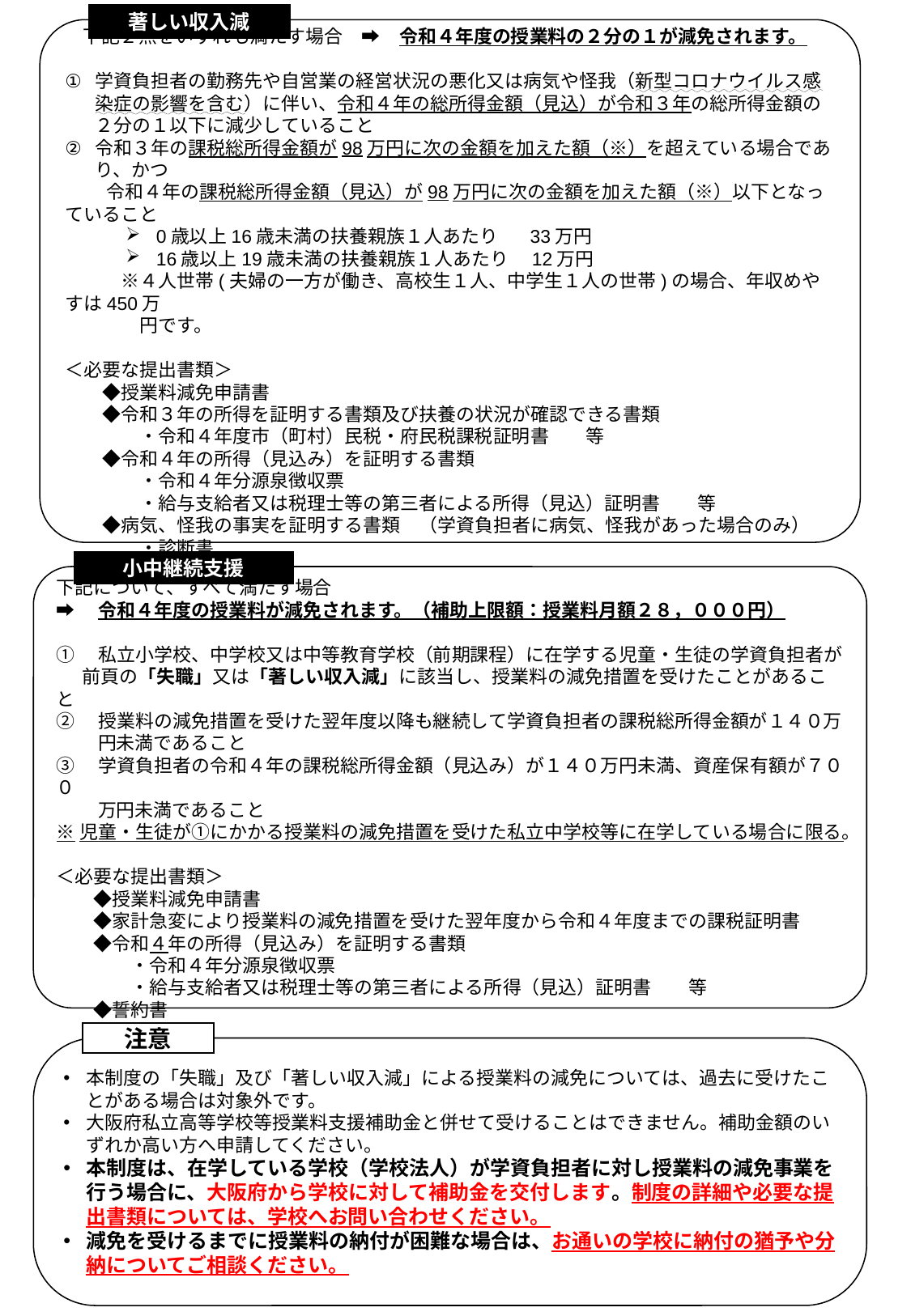

著しい収入減

　下記２点をいずれも満たす場合　➡　令和４年度の授業料の２分の１が減免されます。

学資負担者の勤務先や自営業の経営状況の悪化又は病気や怪我（新型コロナウイルス感染症の影響を含む）に伴い、令和４年の総所得金額（見込）が令和３年の総所得金額の２分の１以下に減少していること
令和３年の課税総所得金額が98万円に次の金額を加えた額（※）を超えている場合であり、かつ
　　 令和４年の課税総所得金額（見込）が98万円に次の金額を加えた額（※）以下となっていること
0歳以上16歳未満の扶養親族１人あたり 　 33万円
16歳以上19歳未満の扶養親族１人あたり　12万円
　　　※４人世帯(夫婦の一方が働き、高校生１人、中学生１人の世帯)の場合、年収めやすは450万
　　　　円です。

＜必要な提出書類＞
　　◆授業料減免申請書
　　◆令和３年の所得を証明する書類及び扶養の状況が確認できる書類
　　　　・令和４年度市（町村）民税・府民税課税証明書　　等
　　◆令和４年の所得（見込み）を証明する書類
　　　　・令和４年分源泉徴収票
　　　　・給与支給者又は税理士等の第三者による所得（見込）証明書　　等
　　◆病気、怪我の事実を証明する書類　（学資負担者に病気、怪我があった場合のみ）
　　　　・診断書
小中継続支援

下記について、すべて満たす場合
➡　令和４年度の授業料が減免されます。（補助上限額：授業料月額２８，０００円）

①　私立小学校、中学校又は中等教育学校（前期課程）に在学する児童・生徒の学資負担者が
     前頁の「失職」又は「著しい収入減」に該当し、授業料の減免措置を受けたことがあること
②　授業料の減免措置を受けた翌年度以降も継続して学資負担者の課税総所得金額が１４０万
　　 円未満であること
③　学資負担者の令和４年の課税総所得金額（見込み）が１４０万円未満、資産保有額が７００
　　 万円未満であること
※児童・生徒が①にかかる授業料の減免措置を受けた私立中学校等に在学している場合に限る。

＜必要な提出書類＞
　　◆授業料減免申請書
　　◆家計急変により授業料の減免措置を受けた翌年度から令和４年度までの課税証明書
　　◆令和４年の所得（見込み）を証明する書類
　　　　・令和４年分源泉徴収票
　　　　・給与支給者又は税理士等の第三者による所得（見込）証明書　　等
　　◆誓約書
注意
本制度の「失職」及び「著しい収入減」による授業料の減免については、過去に受けたことがある場合は対象外です。
大阪府私立高等学校等授業料支援補助金と併せて受けることはできません。補助金額のいずれか高い方へ申請してください。
本制度は、在学している学校（学校法人）が学資負担者に対し授業料の減免事業を行う場合に、大阪府から学校に対して補助金を交付します。制度の詳細や必要な提出書類については、学校へお問い合わせください。
減免を受けるまでに授業料の納付が困難な場合は、お通いの学校に納付の猶予や分納についてご相談ください。